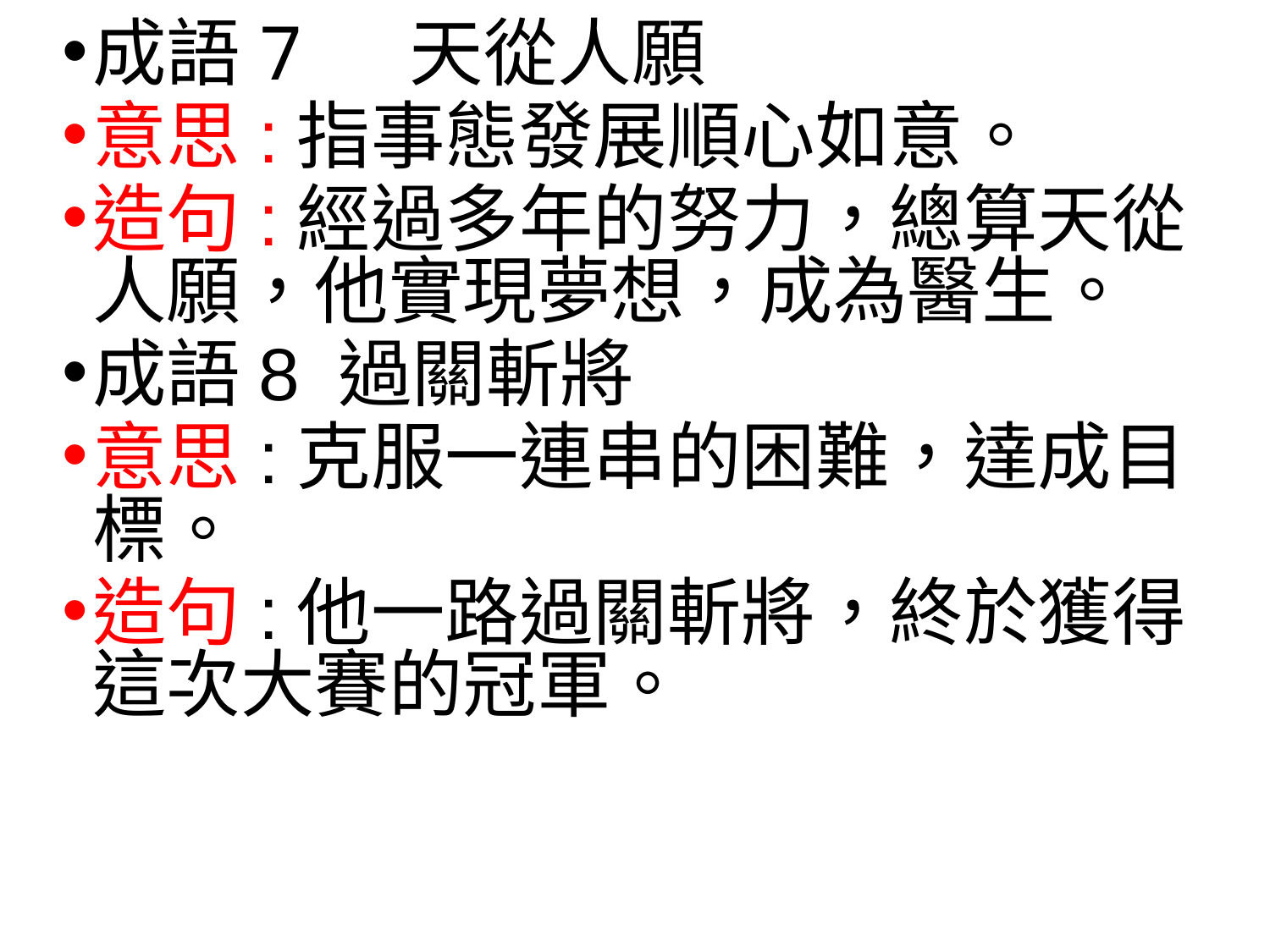

成語7  天從人願
意思:指事態發展順心如意。
造句:經過多年的努力，總算天從人願，他實現夢想，成為醫生。
成語8 過關斬將
意思:克服一連串的困難，達成目標。
造句:他一路過關斬將，終於獲得這次大賽的冠軍。